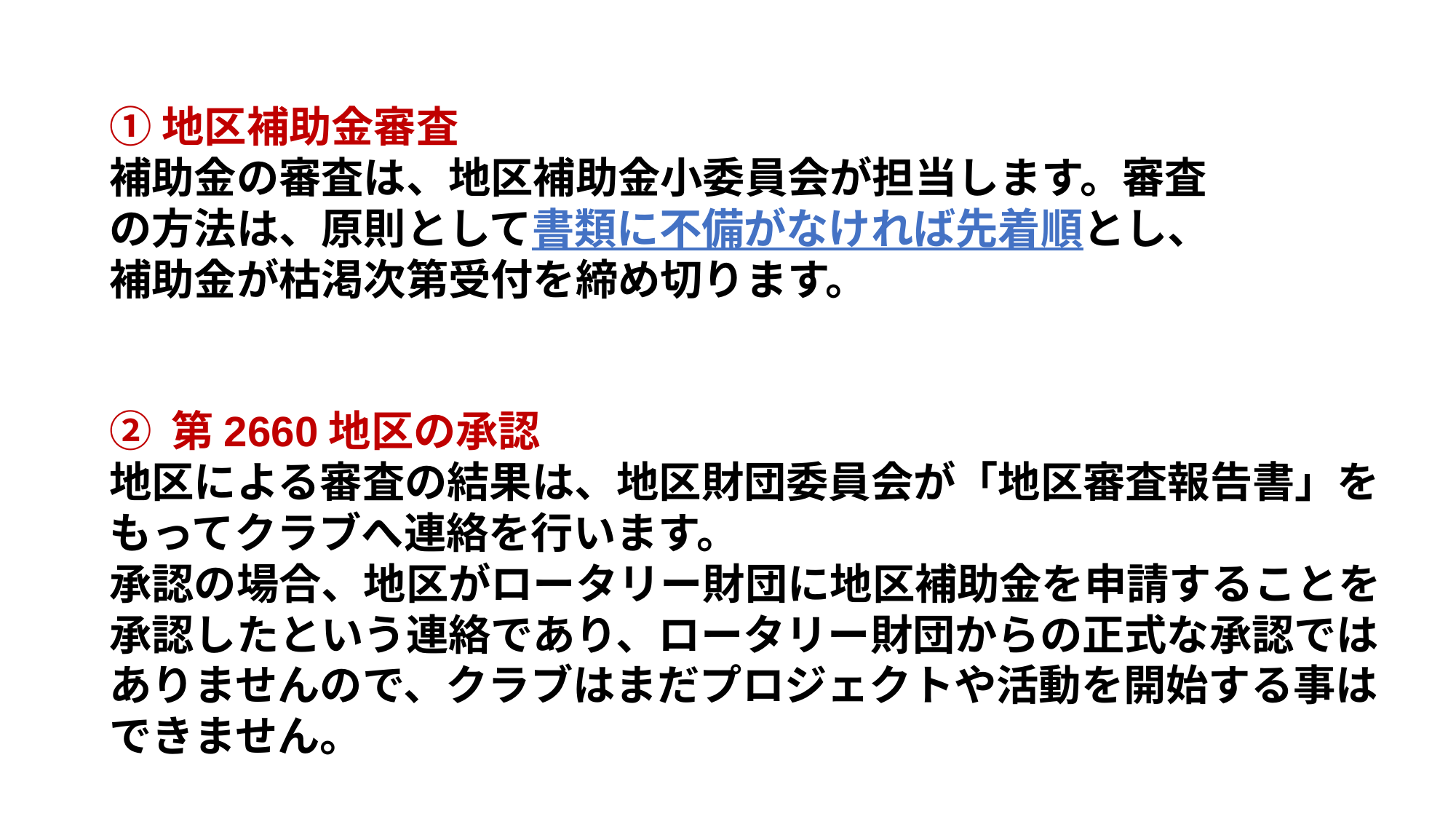

①地区補助金審査
補助金の審査は、地区補助金小委員会が担当します。審査の方法は、原則として書類に不備がなければ先着順とし、補助金が枯渇次第受付を締め切ります。
② 第2660地区の承認
地区による審査の結果は、地区財団委員会が「地区審査報告書」をもってクラブへ連絡を行います。
承認の場合、地区がロータリー財団に地区補助金を申請することを承認したという連絡であり、ロータリー財団からの正式な承認ではありませんので、クラブはまだプロジェクトや活動を開始する事はできません。